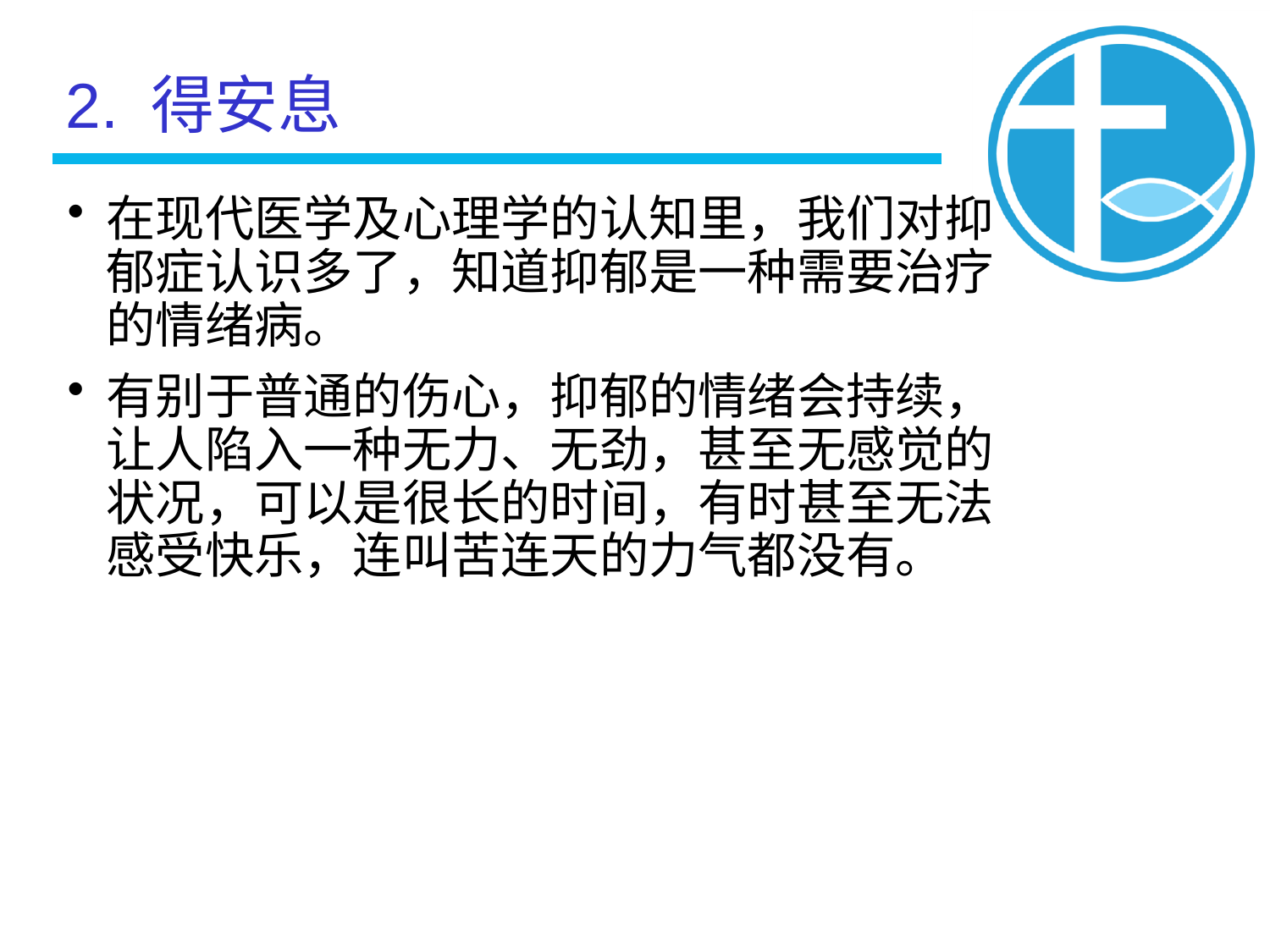

2. 得安息
在现代医学及心理学的认知里，我们对抑郁症认识多了，知道抑郁是一种需要治疗的情绪病。
有别于普通的伤心，抑郁的情绪会持续，让人陷入一种无力、无劲，甚至无感觉的状况，可以是很长的时间，有时甚至无法感受快乐，连叫苦连天的力气都没有。